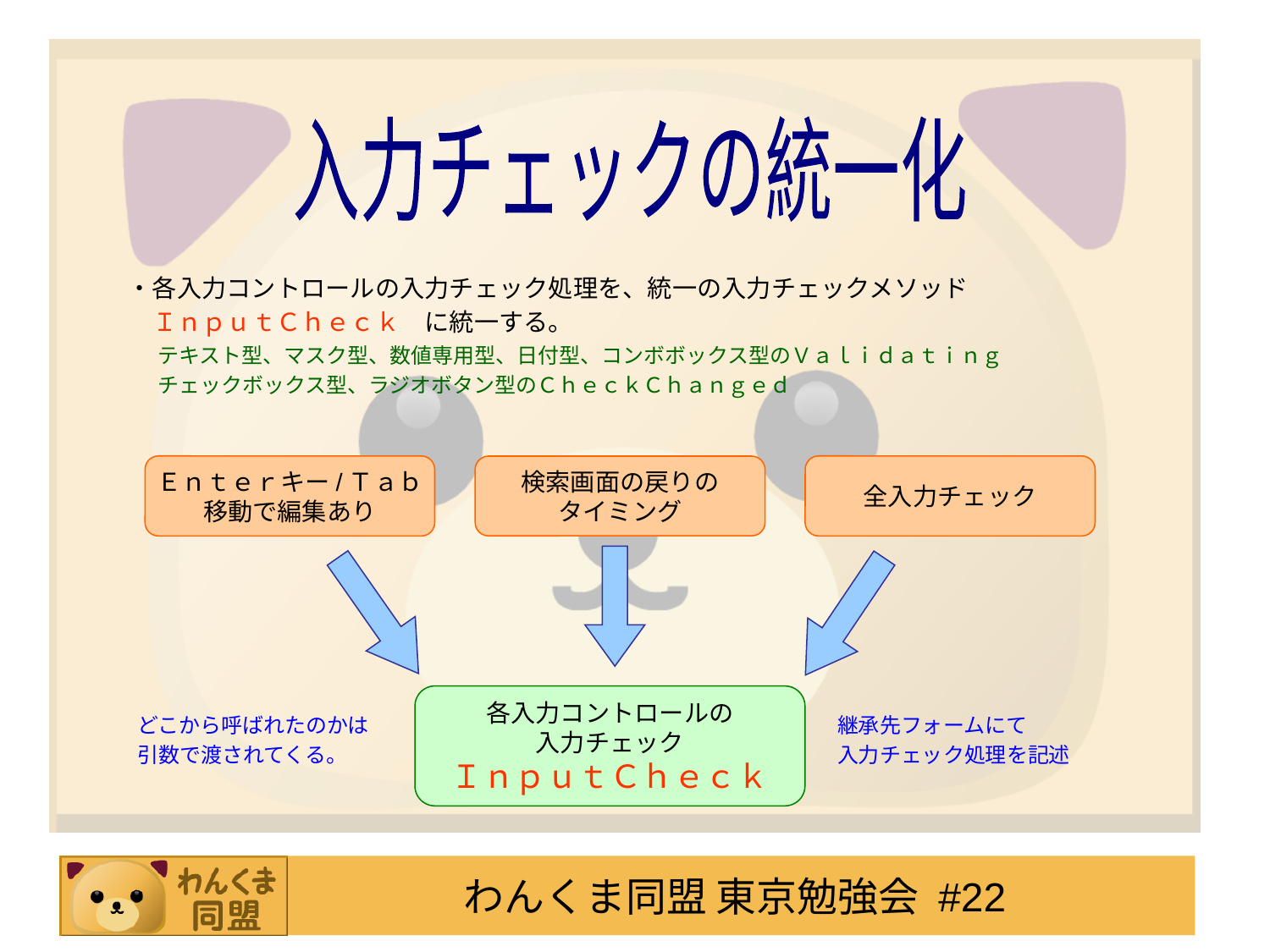

入力チェックの統一化
・各入力コントロールの入力チェック処理を、統一の入力チェックメソッド
　ＩｎｐｕｔＣｈｅｃｋ　に統一する。
テキスト型、マスク型、数値専用型、日付型、コンボボックス型のＶａｌｉｄａｔｉｎｇ
チェックボックス型、ラジオボタン型のＣｈｅｃｋＣｈａｎｇｅｄ
Ｅｎｔｅｒキー/Ｔａｂ
移動で編集あり
全入力チェック
検索画面の戻りの
タイミング

各入力コントロールの
入力チェック
ＩｎｐｕｔＣｈｅｃｋ
どこから呼ばれたのかは
引数で渡されてくる。
継承先フォームにて
入力チェック処理を記述